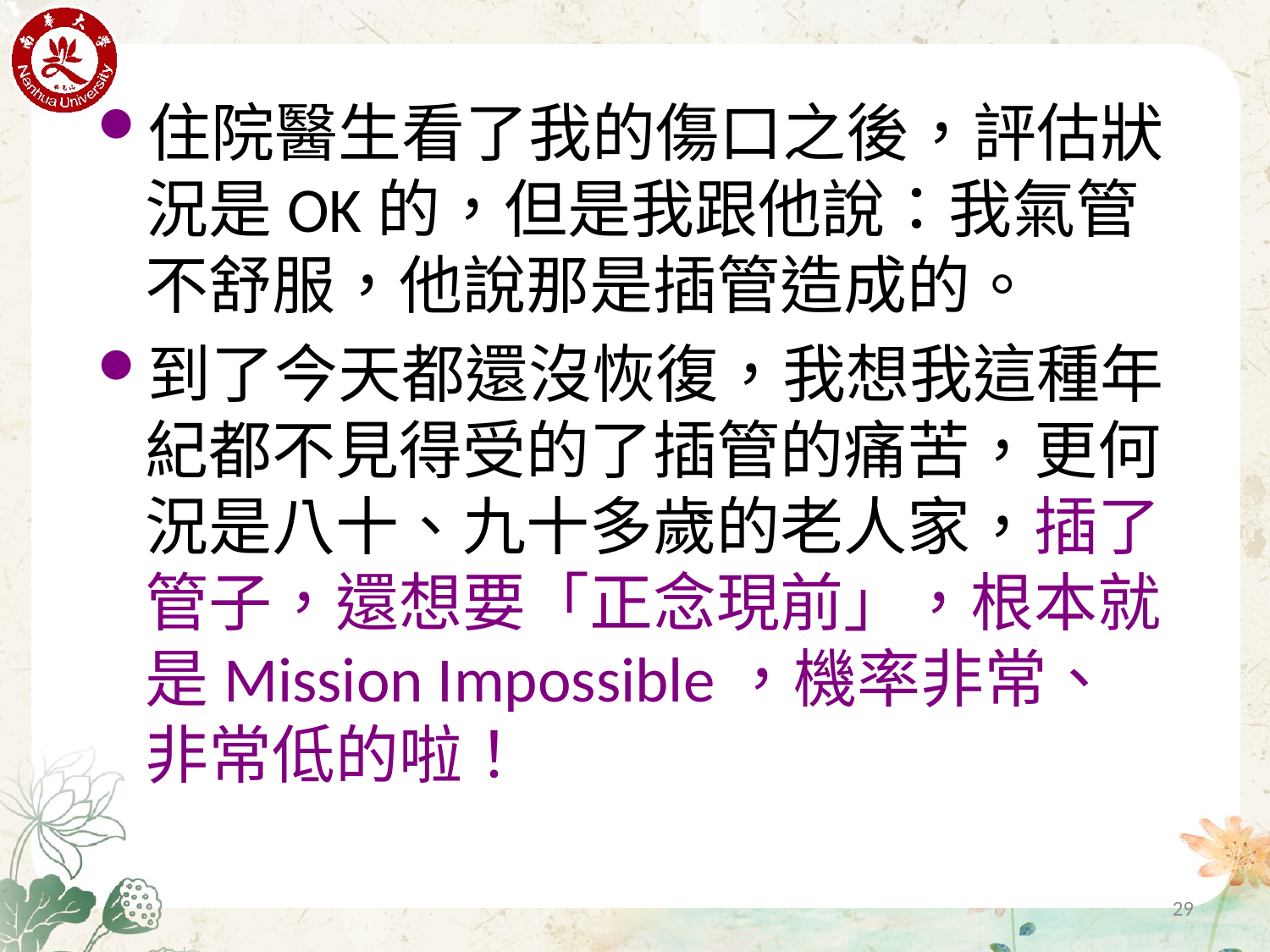

住院醫生看了我的傷口之後，評估狀況是OK的，但是我跟他說：我氣管不舒服，他說那是插管造成的。
到了今天都還沒恢復，我想我這種年紀都不見得受的了插管的痛苦，更何況是八十、九十多歲的老人家，插了管子，還想要「正念現前」，根本就是Mission Impossible，機率非常、非常低的啦！
29